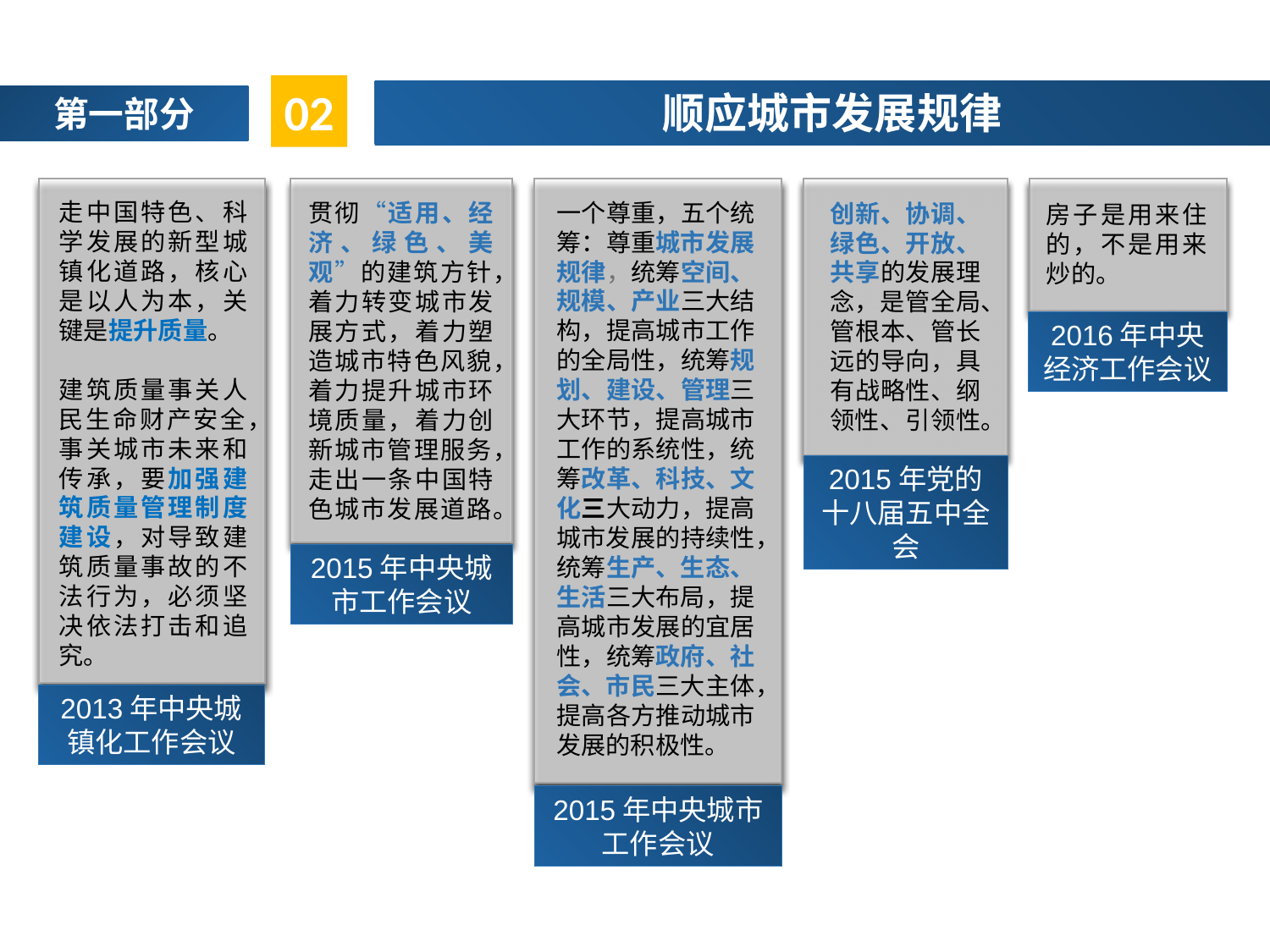

02
顺应城市发展规律

第一部分

贯彻“适用、经济、绿色、美观”的建筑方针，着力转变城市发展方式，着力塑造城市特色风貌，着力提升城市环境质量，着力创新城市管理服务，走出一条中国特色城市发展道路。
2015年中央城市工作会议

一个尊重，五个统筹：尊重城市发展规律，统筹空间、规模、产业三大结构，提高城市工作的全局性，统筹规划、建设、管理三大环节，提高城市工作的系统性，统筹改革、科技、文化三大动力，提高城市发展的持续性，统筹生产、生态、生活三大布局，提高城市发展的宜居性，统筹政府、社会、市民三大主体，提高各方推动城市发展的积极性。
2015年中央城市工作会议

创新、协调、绿色、开放、共享的发展理念，是管全局、管根本、管长远的导向，具有战略性、纲领性、引领性。
2015年党的十八届五中全会

房子是用来住的，不是用来炒的。
2016年中央经济工作会议

走中国特色、科学发展的新型城镇化道路，核心是以人为本，关键是提升质量。

建筑质量事关人民生命财产安全，事关城市未来和传承，要加强建筑质量管理制度建设，对导致建筑质量事故的不法行为，必须坚决依法打击和追究。
2013年中央城镇化工作会议